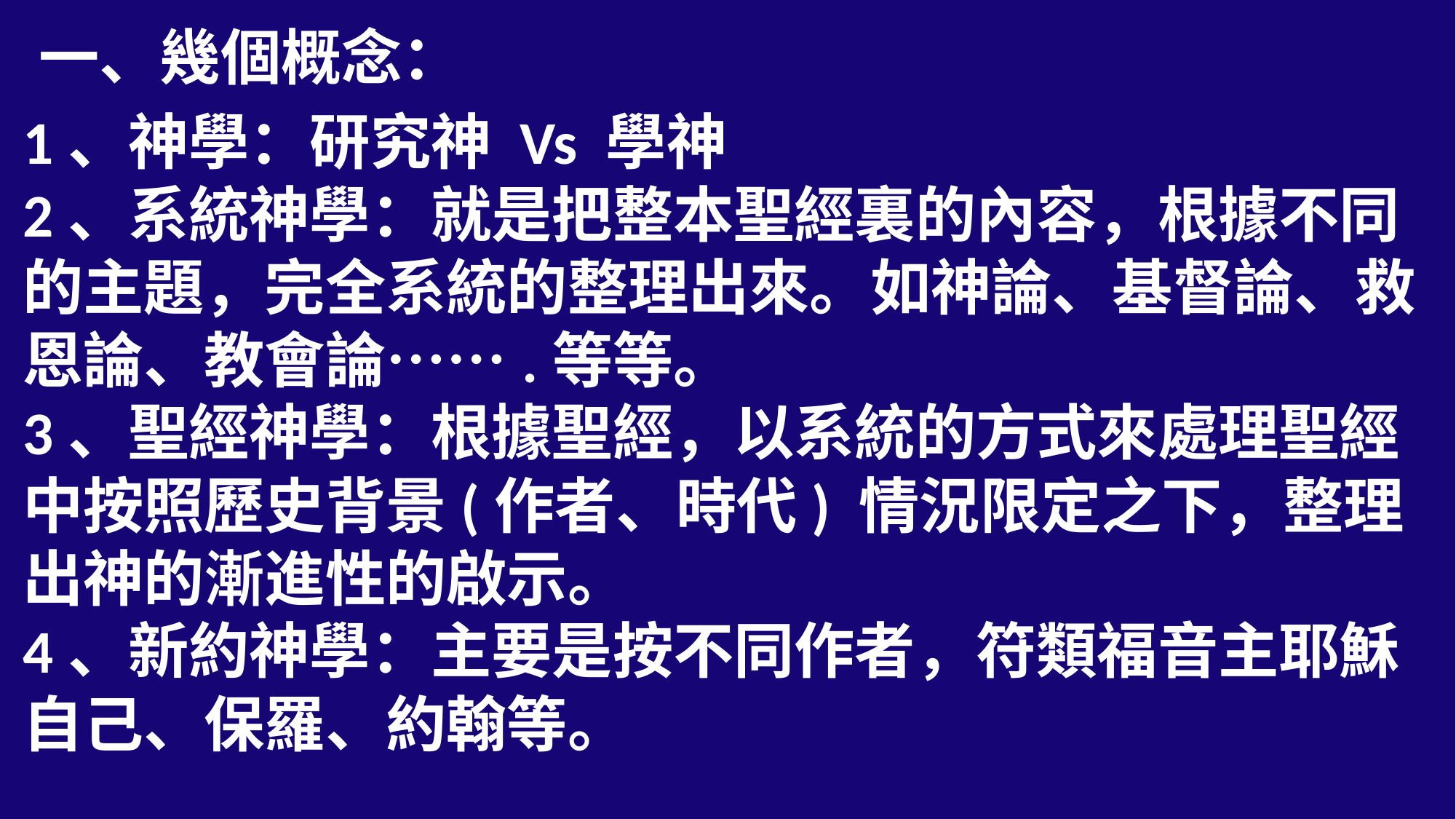

一、幾個概念：
1、神學：研究神 Vs 學神
2、系統神學：就是把整本聖經裏的內容，根據不同的主題，完全系統的整理出來。如神論、基督論、救恩論、教會論…….等等。
3、聖經神學：根據聖經，以系統的方式來處理聖經中按照歷史背景(作者、時代) 情況限定之下，整理出神的漸進性的啟示。
4、新約神學：主要是按不同作者，符類福音主耶穌自己、保羅、約翰等。